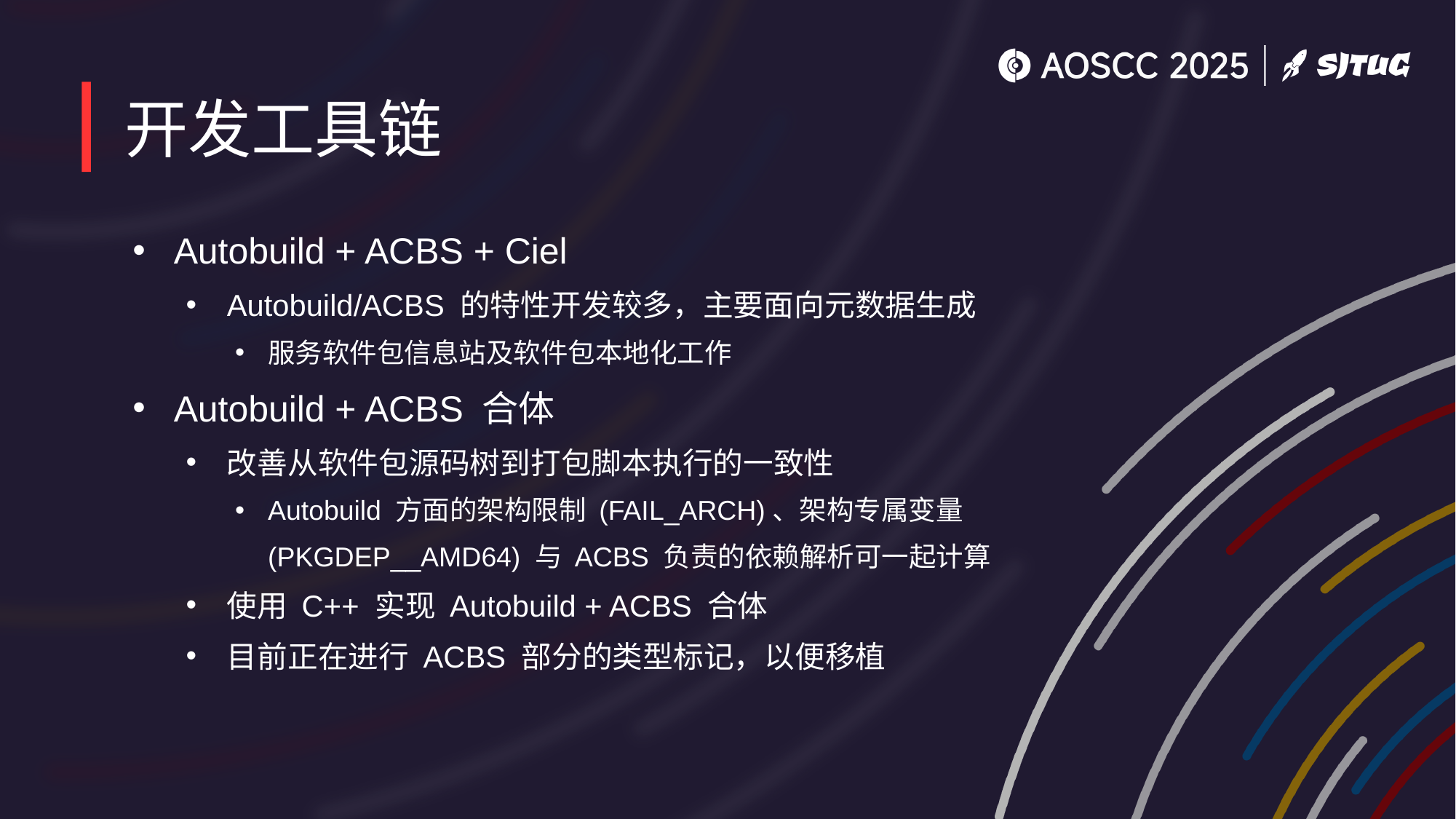

# 开发工具链
Autobuild + ACBS + Ciel
Autobuild/ACBS 的特性开发较多，主要面向元数据生成
服务软件包信息站及软件包本地化工作
Autobuild + ACBS 合体
改善从软件包源码树到打包脚本执行的一致性
Autobuild 方面的架构限制 (FAIL_ARCH)、架构专属变量 (PKGDEP__AMD64) 与 ACBS 负责的依赖解析可一起计算
使用 C++ 实现 Autobuild + ACBS 合体
目前正在进行 ACBS 部分的类型标记，以便移植